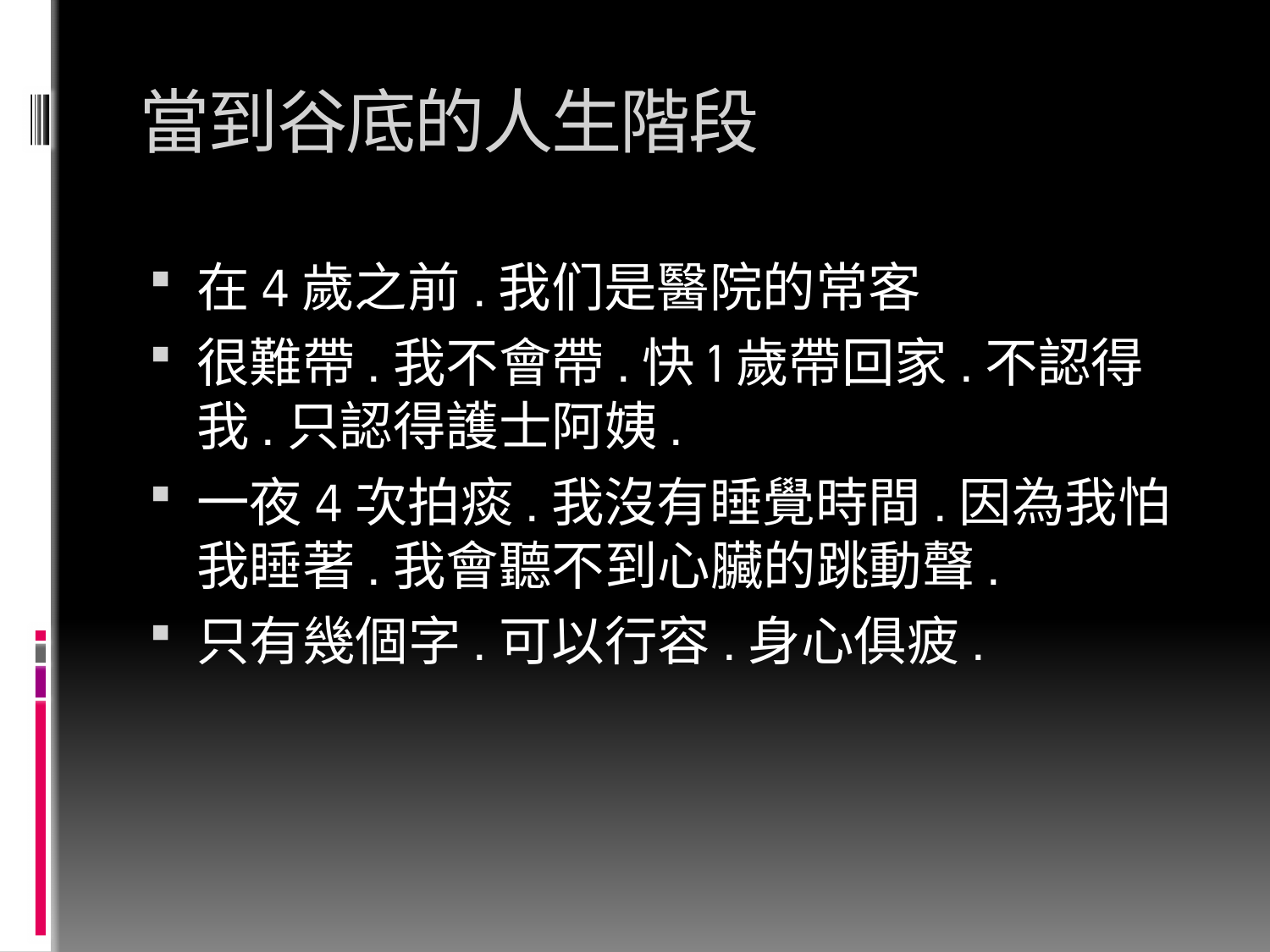

# 當到谷底的人生階段
在4歲之前.我们是醫院的常客
很難帶.我不會帶.快1歲帶回家.不認得我.只認得護士阿姨.
一夜4次拍痰.我沒有睡覺時間.因為我怕我睡著.我會聽不到心臟的跳動聲.
只有幾個字.可以行容.身心俱疲.